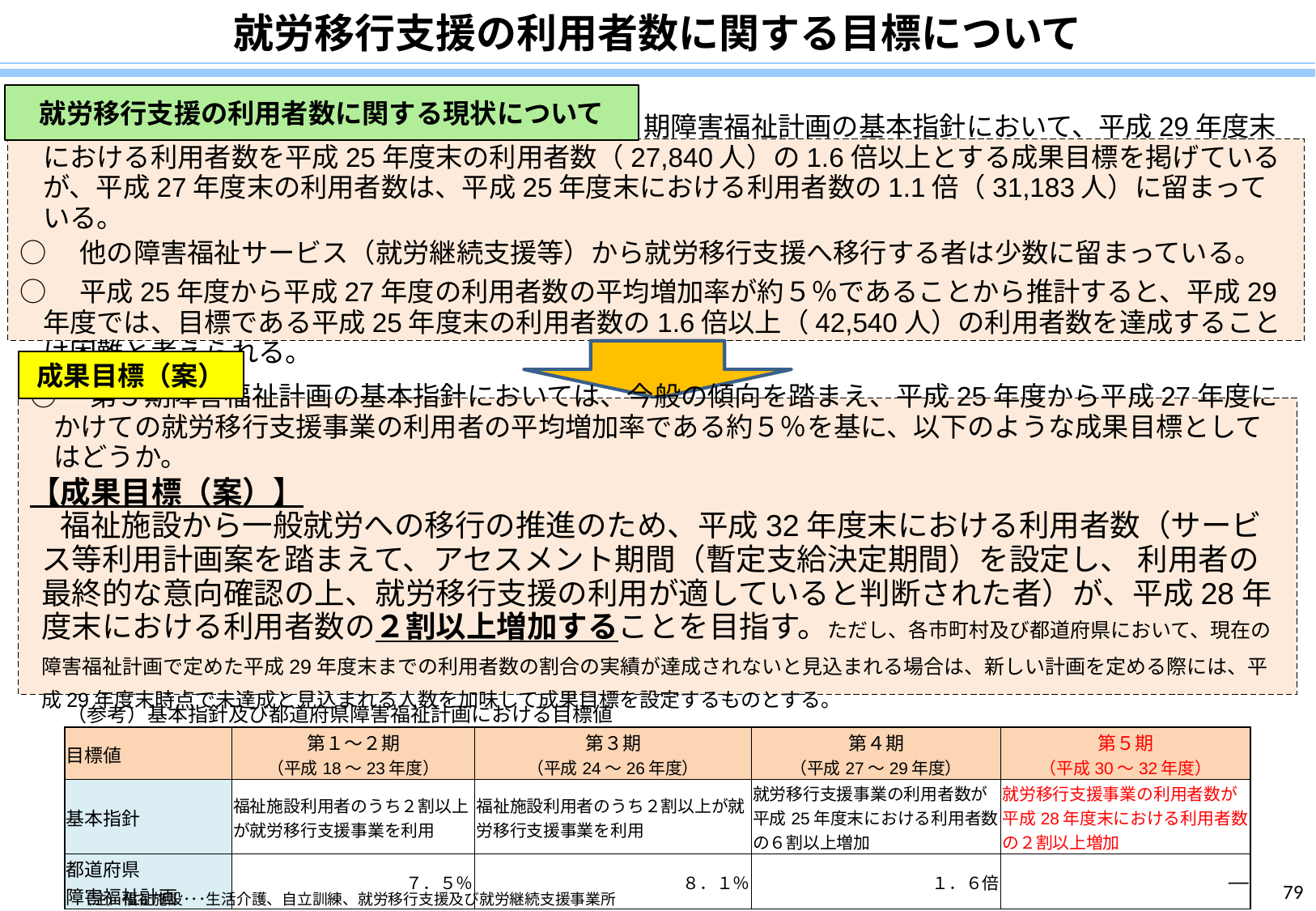

就労移行支援の利用者数に関する目標について
就労移行支援の利用者数に関する現状について
○　就労移行支援事業の利用者数については、第４期障害福祉計画の基本指針において、平成29年度末における利用者数を平成25年度末の利用者数（27,840人）の1.6倍以上とする成果目標を掲げているが、平成27年度末の利用者数は、平成25年度末における利用者数の1.1倍（31,183人）に留まっている。

○　他の障害福祉サービス（就労継続支援等）から就労移行支援へ移行する者は少数に留まっている。

○　平成25年度から平成27年度の利用者数の平均増加率が約５％であることから推計すると、平成29年度では、目標である平成25年度末の利用者数の1.6倍以上（42,540人）の利用者数を達成することは困難と考えられる。

成果目標（案）
○　第５期障害福祉計画の基本指針においては、今般の傾向を踏まえ、平成25年度から平成27年度にかけての就労移行支援事業の利用者の平均増加率である約５％を基に、以下のような成果目標としてはどうか。
【成果目標（案）】
　福祉施設から一般就労への移行の推進のため、平成32年度末における利用者数（サービス等利用計画案を踏まえて、アセスメント期間（暫定支給決定期間）を設定し、 利用者の最終的な意向確認の上、就労移行支援の利用が適していると判断された者）が、平成28年度末における利用者数の２割以上増加することを目指す。ただし、各市町村及び都道府県において、現在の障害福祉計画で定めた平成29年度末までの利用者数の割合の実績が達成されないと見込まれる場合は、新しい計画を定める際には、平成29年度末時点で未達成と見込まれる人数を加味して成果目標を設定するものとする。
（参考）基本指針及び都道府県障害福祉計画における目標値
| 目標値 | 第１～２期 （平成18～23年度） | 第３期 （平成24～26年度） | 第４期 （平成27～29年度） | 第５期 （平成30～32年度） |
| --- | --- | --- | --- | --- |
| 基本指針 | 福祉施設利用者のうち２割以上が就労移行支援事業を利用 | 福祉施設利用者のうち２割以上が就労移行支援事業を利用 | 就労移行支援事業の利用者数が平成25年度末における利用者数の６割以上増加 | 就労移行支援事業の利用者数が平成28年度末における利用者数の２割以上増加 |
| 都道府県 障害福祉計画 | ７．５％ | ８．１％ | １．６倍 | ― |
79
（注）福祉施設･･･生活介護、自立訓練、就労移行支援及び就労継続支援事業所